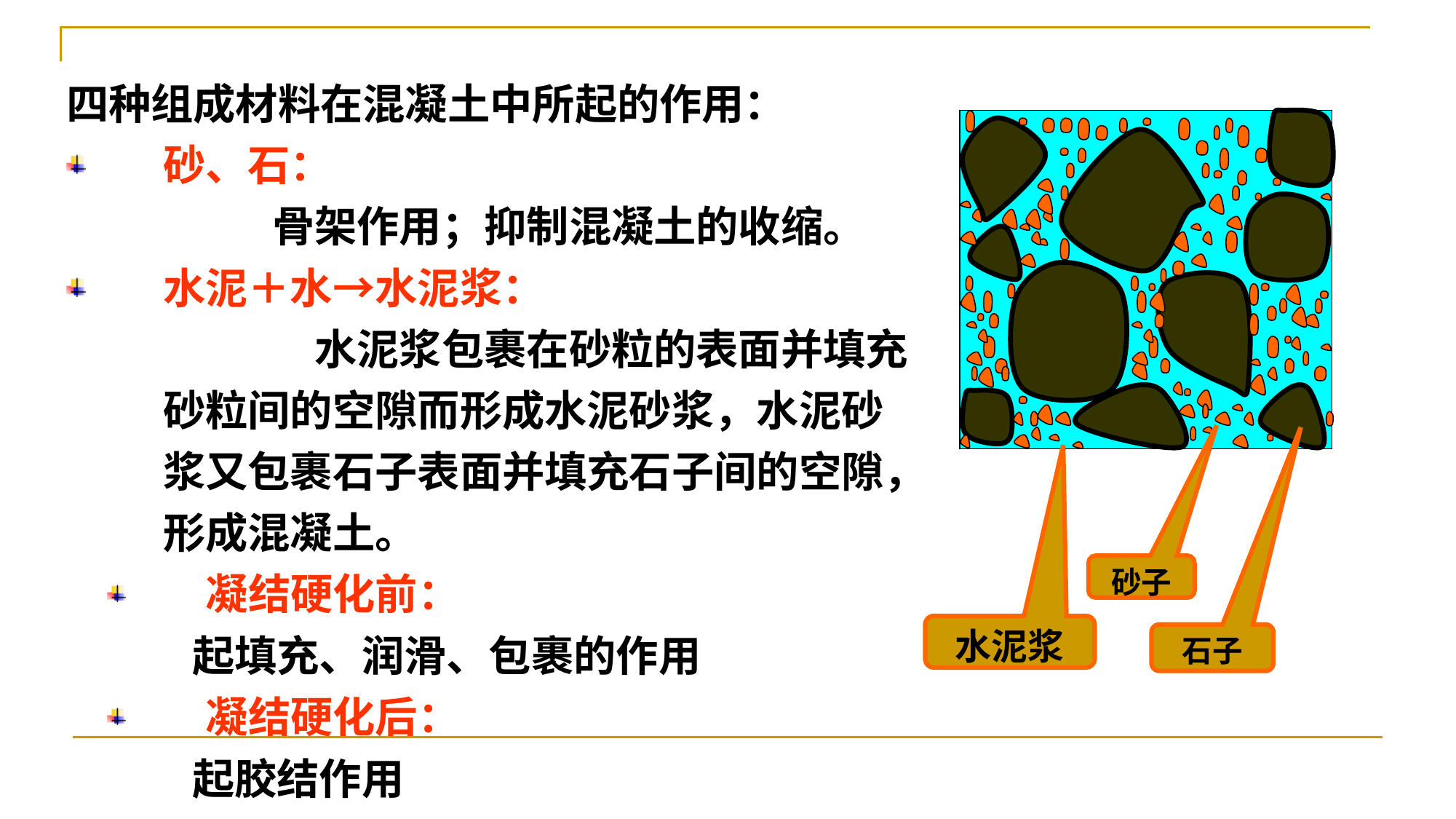

四种组成材料在混凝土中所起的作用：
砂、石：
		骨架作用；抑制混凝土的收缩。
水泥＋水→水泥浆：
		　水泥浆包裹在砂粒的表面并填充砂粒间的空隙而形成水泥砂浆，水泥砂浆又包裹石子表面并填充石子间的空隙，形成混凝土。
凝结硬化前：
　　起填充、润滑、包裹的作用
凝结硬化后：
　　起胶结作用

砂子
水泥浆
石子